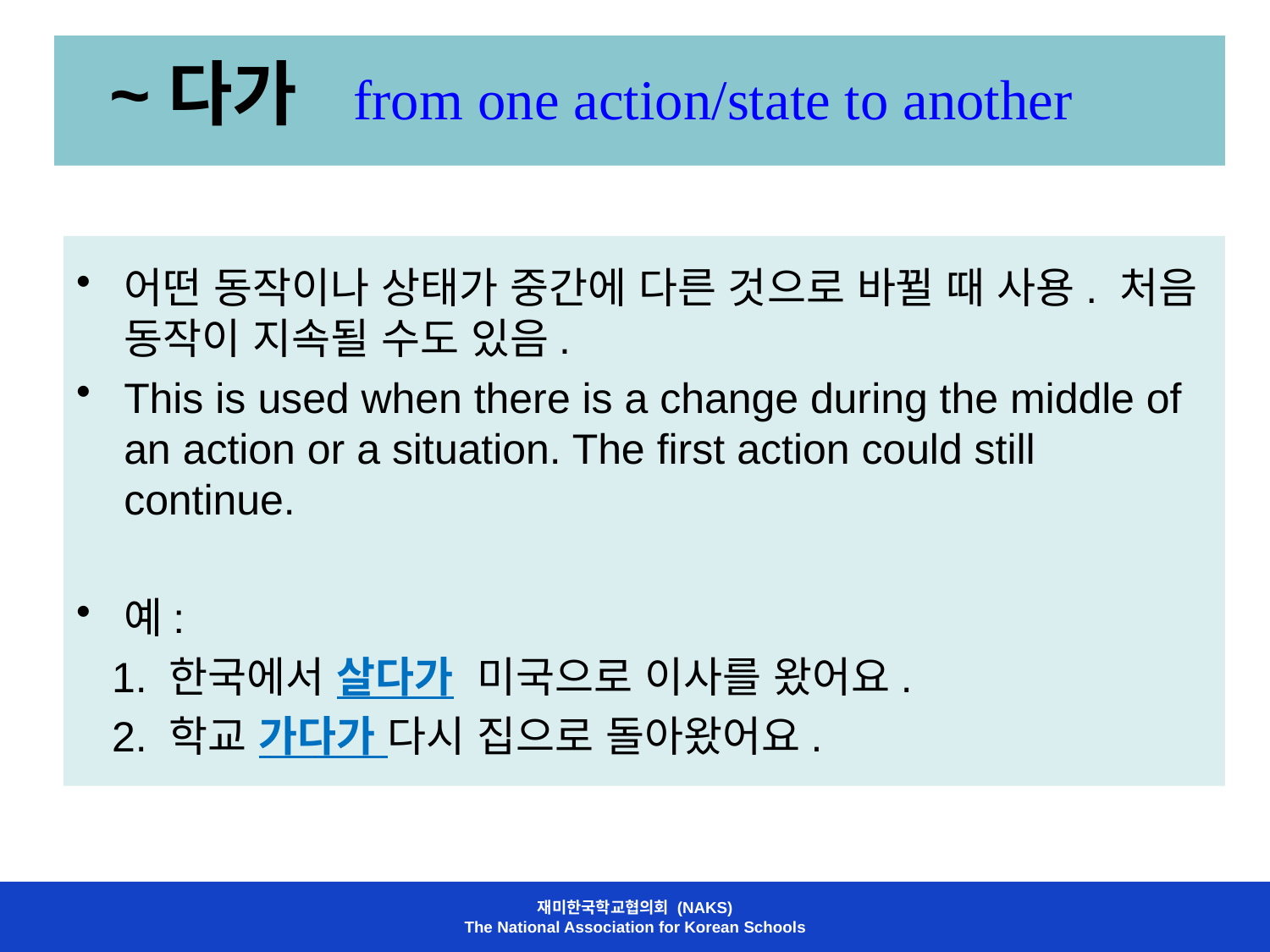

~다가  from one action/state to another

어떤 동작이나 상태가 중간에 다른 것으로 바뀔 때 사용. 처음 동작이 지속될 수도 있음.
This is used when there is a change during the middle of an action or a situation. The first action could still continue.

예:
   1. 한국에서 살다가  미국으로 이사를 왔어요.
   2. 학교 가다가 다시 집으로 돌아왔어요.
재미한국학교협의회 (NAKS)
The National Association for Korean Schools